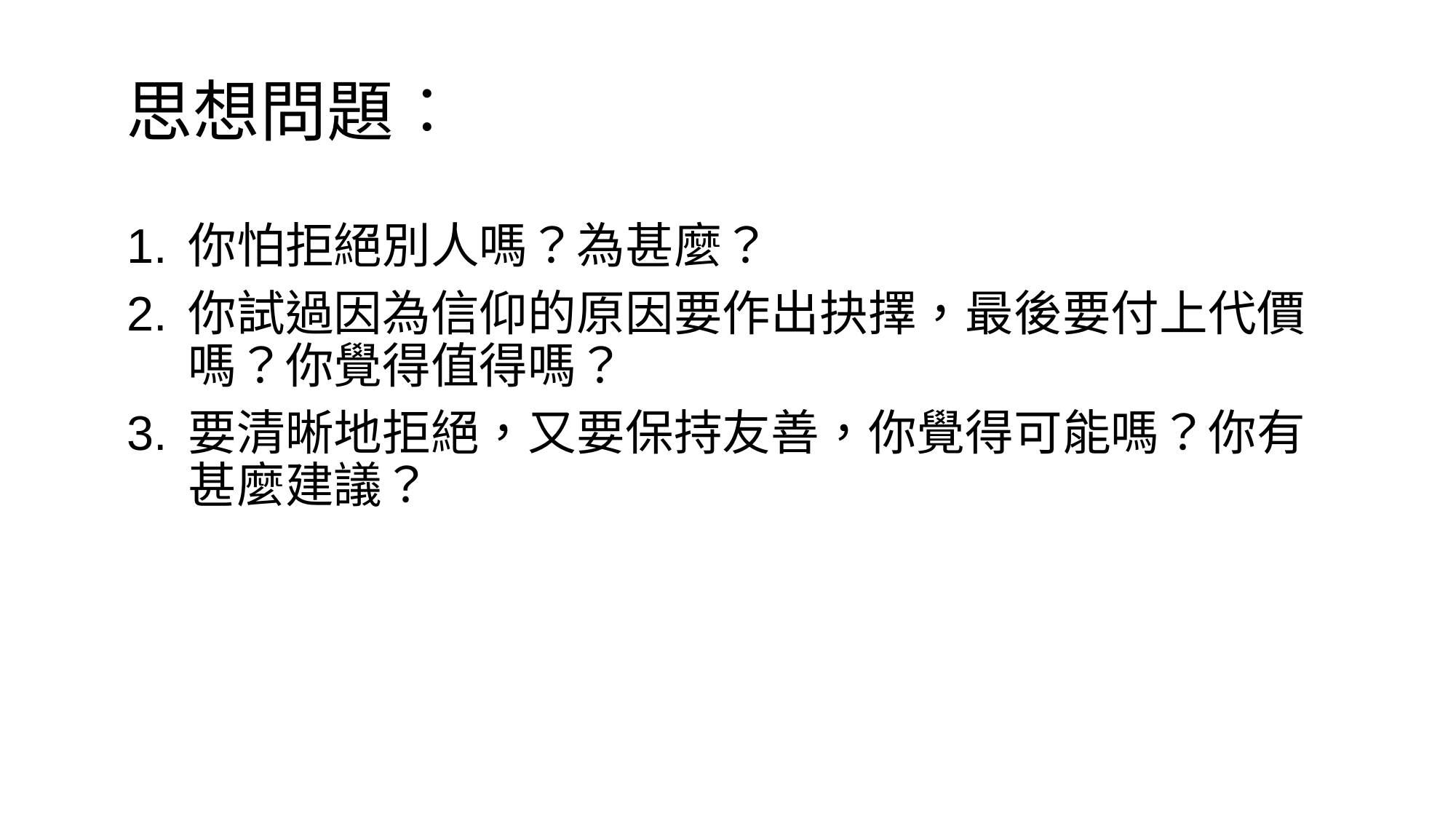

思想問題︰
你怕拒絕別人嗎？為甚麼？
你試過因為信仰的原因要作出抉擇，最後要付上代價嗎？你覺得值得嗎？
要清晰地拒絕，又要保持友善，你覺得可能嗎？你有甚麼建議？
#